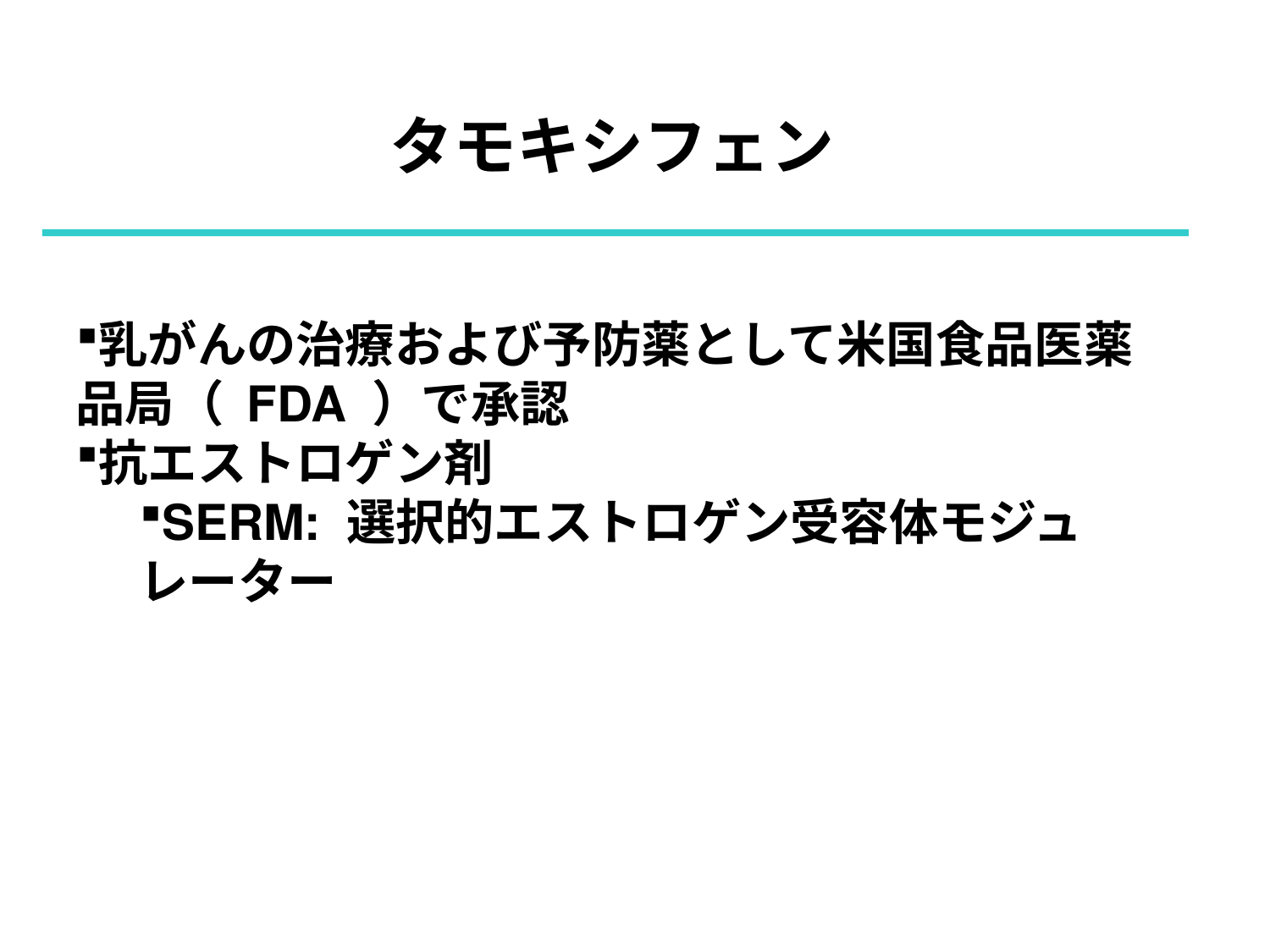

タモキシフェン

乳がんの治療および予防薬として米国食品医薬品局（ FDA ）で承認
抗エストロゲン剤
SERM: 選択的エストロゲン受容体モジュレーター